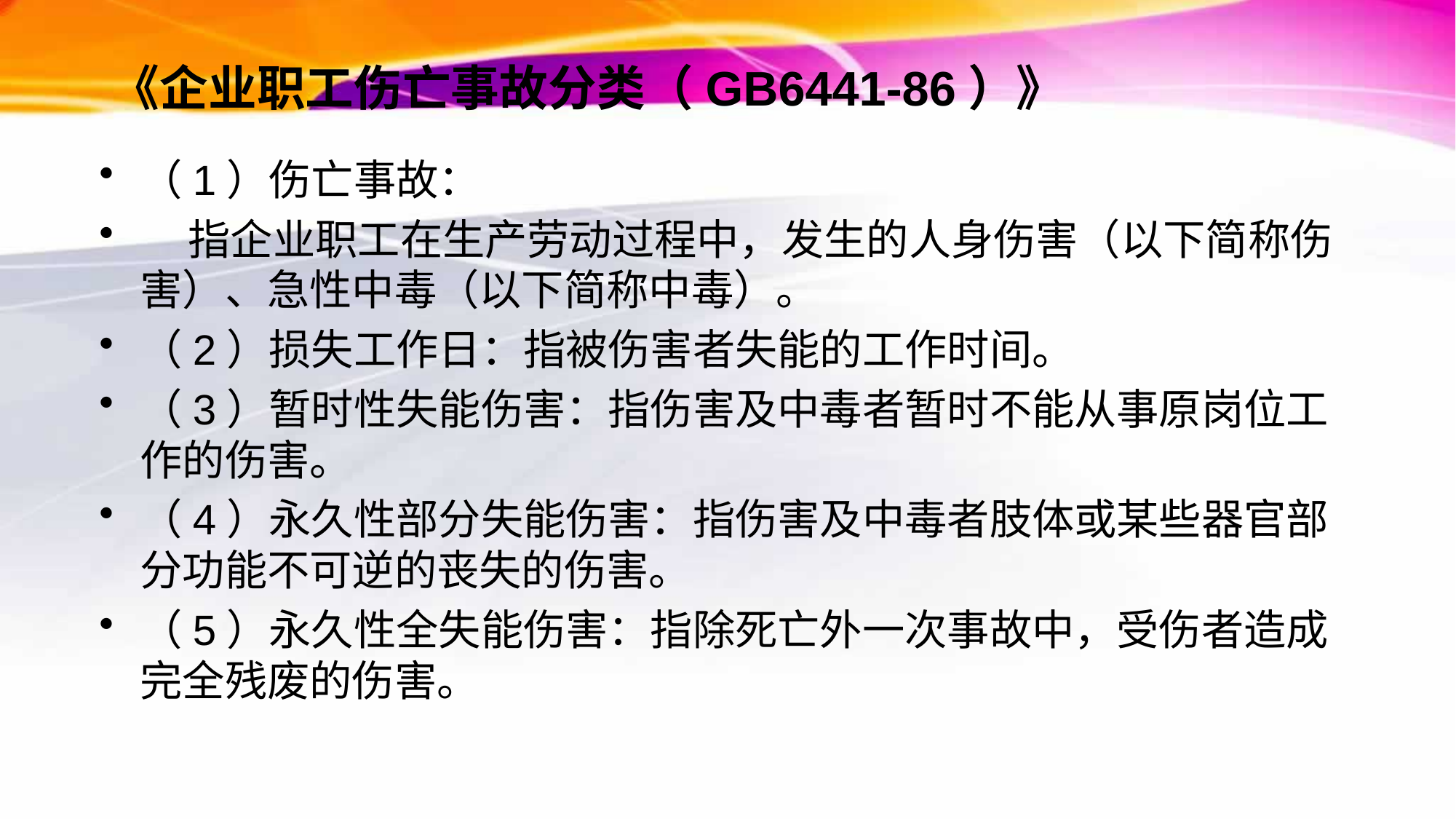

# 《企业职工伤亡事故分类（GB6441-86）》
（1）伤亡事故：
    指企业职工在生产劳动过程中，发生的人身伤害（以下简称伤害）、急性中毒（以下简称中毒）。
（2）损失工作日：指被伤害者失能的工作时间。
（3）暂时性失能伤害：指伤害及中毒者暂时不能从事原岗位工作的伤害。
（4）永久性部分失能伤害：指伤害及中毒者肢体或某些器官部分功能不可逆的丧失的伤害。
（5）永久性全失能伤害：指除死亡外一次事故中，受伤者造成完全残废的伤害。